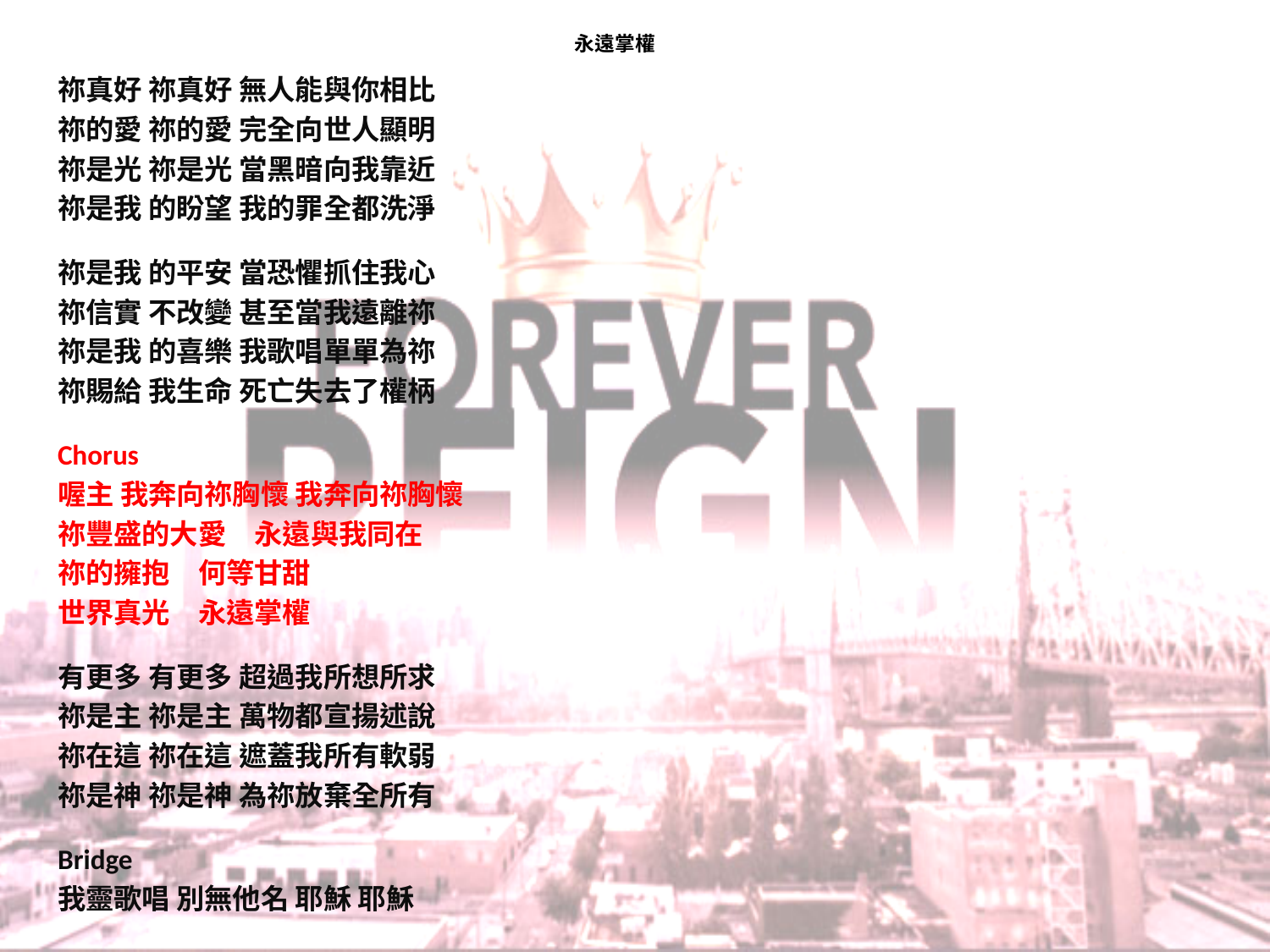

# 永遠掌權
祢真好 祢真好 無人能與你相比
祢的愛 祢的愛 完全向世人顯明
祢是光 祢是光 當黑暗向我靠近
祢是我 的盼望 我的罪全都洗淨

祢是我 的平安 當恐懼抓住我心
祢信實 不改變 甚至當我遠離祢
祢是我 的喜樂 我歌唱單單為祢
祢賜給 我生命 死亡失去了權柄

Chorus
喔主 我奔向祢胸懷 我奔向祢胸懷
祢豐盛的大愛　永遠與我同在
祢的擁抱　何等甘甜
世界真光　永遠掌權

有更多 有更多 超過我所想所求
祢是主 祢是主 萬物都宣揚述說
祢在這 祢在這 遮蓋我所有軟弱
祢是神 祢是神 為祢放棄全所有

Bridge
我靈歌唱 別無他名 耶穌 耶穌